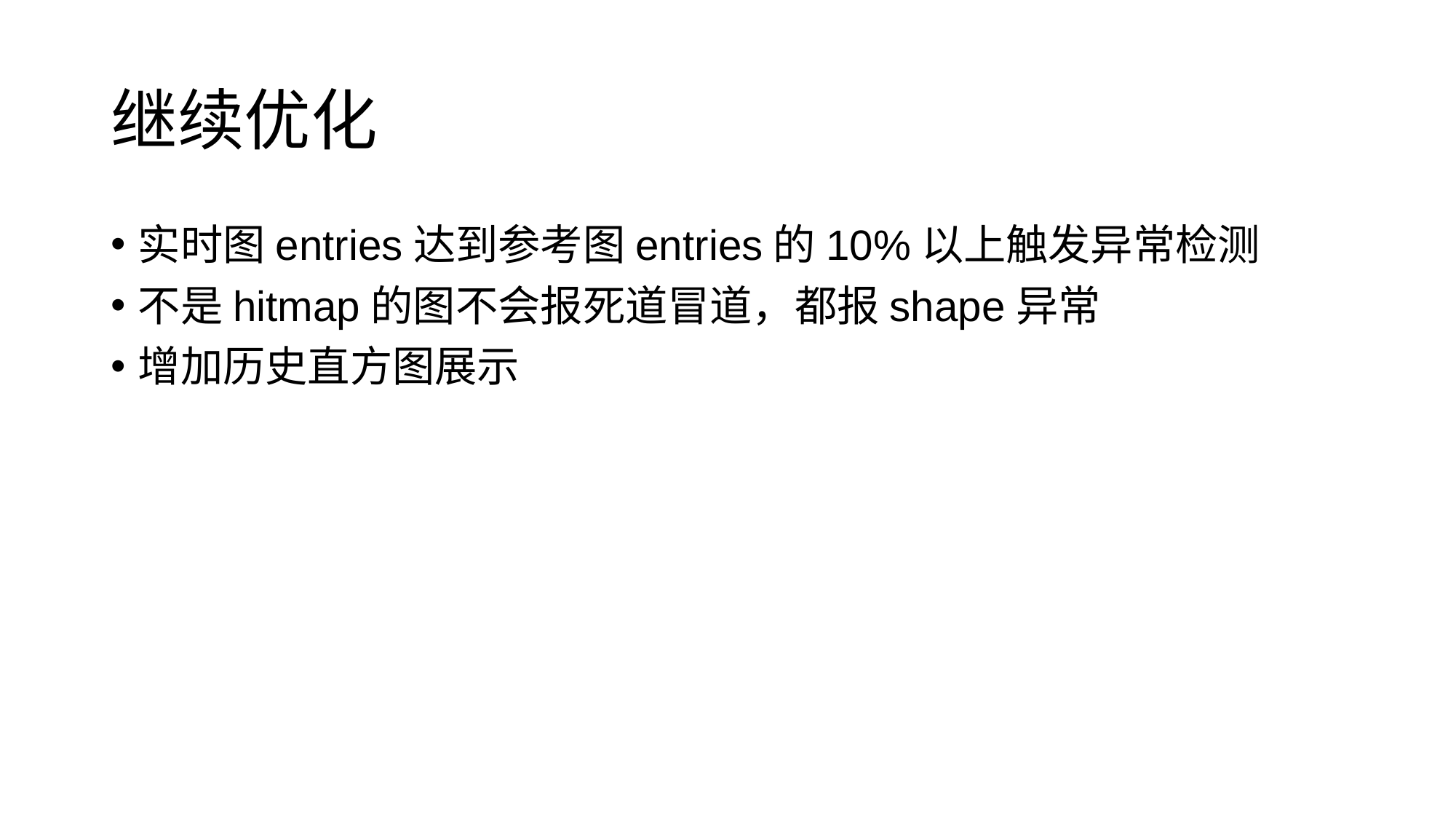

# 继续优化
实时图entries达到参考图entries的10%以上触发异常检测
不是hitmap的图不会报死道冒道，都报shape异常
增加历史直方图展示